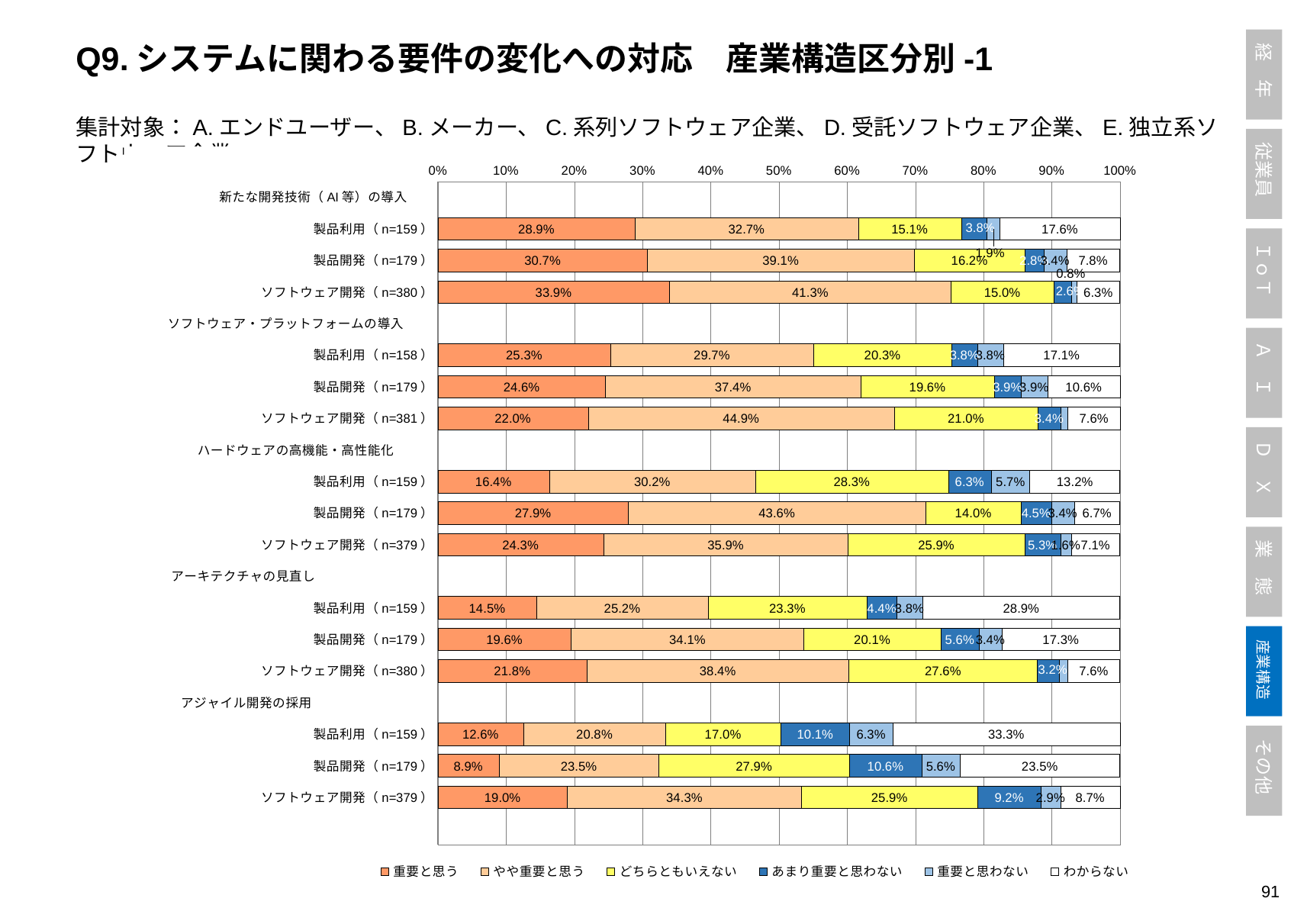

Q9.システムに関わる要件の変化への対応　産業構造区分別-1
集計対象：A.エンドユーザー、B.メーカー、C.系列ソフトウェア企業、D.受託ソフトウェア企業、E.独立系ソフトウェア企業

### Chart

| Category | 重要と思う | やや重要と思う | どちらともいえない | あまり重要と思わない | 重要と思わない | わからない |
|---|---|---|---|---|---|---|
| 新たな開発技術（AI等）の導入　　 | None | None | None | None | None | None |
| 製品利用（n=159） | 0.2893081761006289 | 0.3270440251572327 | 0.1509433962264151 | 0.03773584905660377 | 0.018867924528301886 | 0.1761006289308176 |
| 製品開発（n=179） | 0.30726256983240224 | 0.39106145251396646 | 0.16201117318435754 | 0.027932960893854747 | 0.0335195530726257 | 0.0782122905027933 |
| ソフトウェア開発（n=380） | 0.3394736842105263 | 0.4131578947368421 | 0.15 | 0.02631578947368421 | 0.007894736842105263 | 0.06315789473684211 |
| ソフトウェア・プラットフォームの導入 　　 | None | None | None | None | None | None |
| 製品利用（n=158） | 0.25316455696202533 | 0.2974683544303797 | 0.20253164556962025 | 0.0379746835443038 | 0.0379746835443038 | 0.17088607594936708 |
| 製品開発（n=179） | 0.24581005586592178 | 0.3743016759776536 | 0.19553072625698323 | 0.03910614525139665 | 0.03910614525139665 | 0.10614525139664804 |
| ソフトウェア開発（n=381） | 0.2204724409448819 | 0.44881889763779526 | 0.2099737532808399 | 0.03412073490813648 | 0.010498687664041995 | 0.07611548556430446 |
| ハードウェアの高機能・高性能化　　　 | None | None | None | None | None | None |
| 製品利用（n=159） | 0.16352201257861634 | 0.3018867924528302 | 0.2830188679245283 | 0.06289308176100629 | 0.05660377358490566 | 0.1320754716981132 |
| 製品開発（n=179） | 0.27932960893854747 | 0.43575418994413406 | 0.13966480446927373 | 0.0446927374301676 | 0.0335195530726257 | 0.0670391061452514 |
| ソフトウェア開発（n=379） | 0.24274406332453827 | 0.35883905013192613 | 0.25857519788918204 | 0.052770448548812667 | 0.0158311345646438 | 0.0712401055408971 |
| アーキテクチャの見直し　　　　　　　　　 | None | None | None | None | None | None |
| 製品利用（n=159） | 0.14465408805031446 | 0.25157232704402516 | 0.23270440251572327 | 0.0440251572327044 | 0.03773584905660377 | 0.2893081761006289 |
| 製品開発（n=179） | 0.19553072625698323 | 0.3407821229050279 | 0.2011173184357542 | 0.055865921787709494 | 0.0335195530726257 | 0.17318435754189945 |
| ソフトウェア開発（n=380） | 0.21842105263157896 | 0.38421052631578945 | 0.27631578947368424 | 0.031578947368421054 | 0.013157894736842105 | 0.07631578947368421 |
| アジャイル開発の採用 　　　　　　　　　 | None | None | None | None | None | None |
| 製品利用（n=159） | 0.12578616352201258 | 0.20754716981132076 | 0.16981132075471697 | 0.10062893081761007 | 0.06289308176100629 | 0.3333333333333333 |
| 製品開発（n=179） | 0.0893854748603352 | 0.2346368715083799 | 0.27932960893854747 | 0.10614525139664804 | 0.055865921787709494 | 0.2346368715083799 |
| ソフトウェア開発（n=379） | 0.18997361477572558 | 0.34300791556728233 | 0.25857519788918204 | 0.09234828496042216 | 0.029023746701846966 | 0.0870712401055409 |
91